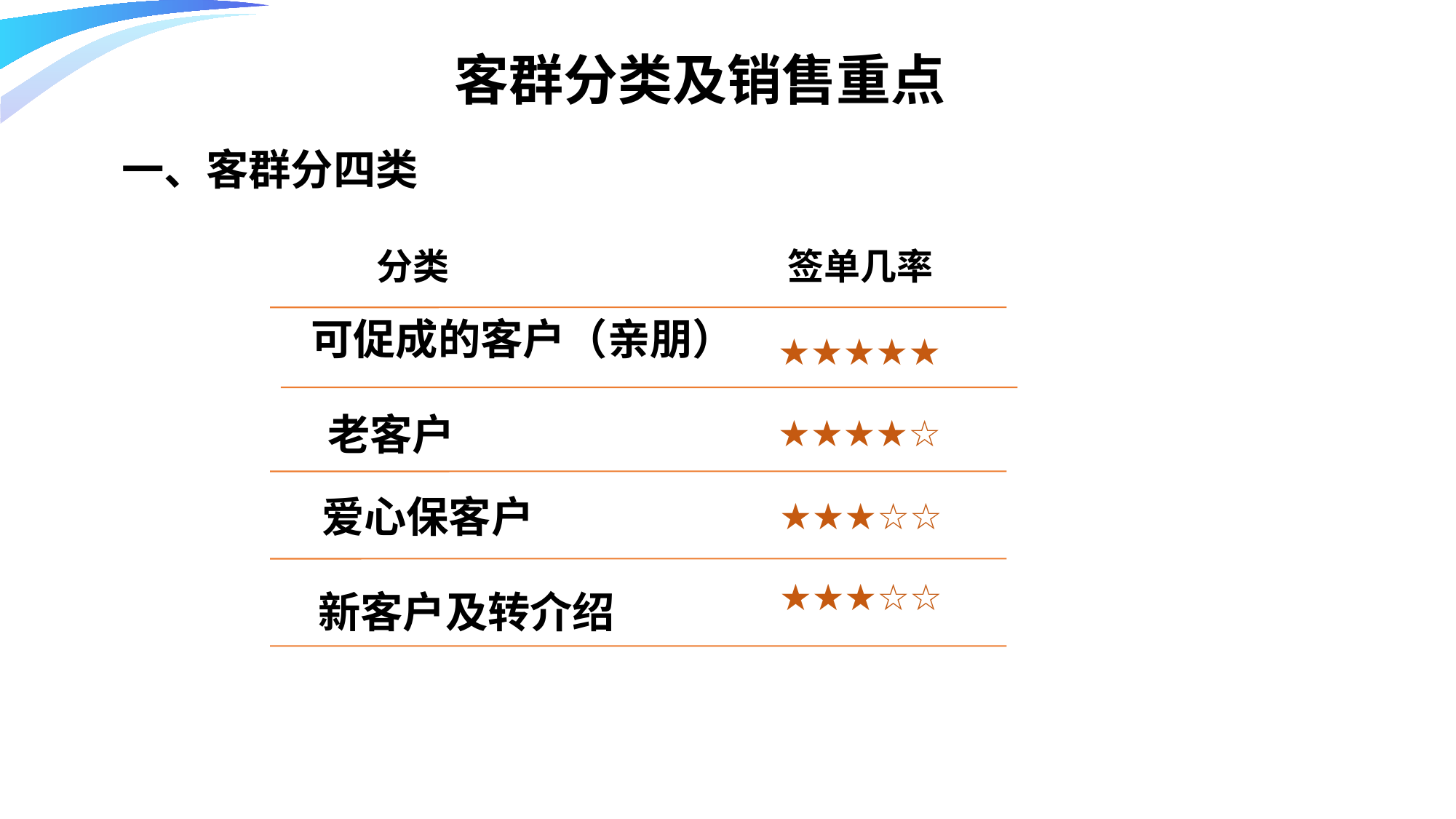

客群分类及销售重点
一、客群分四类
签单几率
分类
可促成的客户（亲朋）
★★★★★
老客户
★★★★☆
爱心保客户
★★★☆☆
★★★☆☆
新客户及转介绍